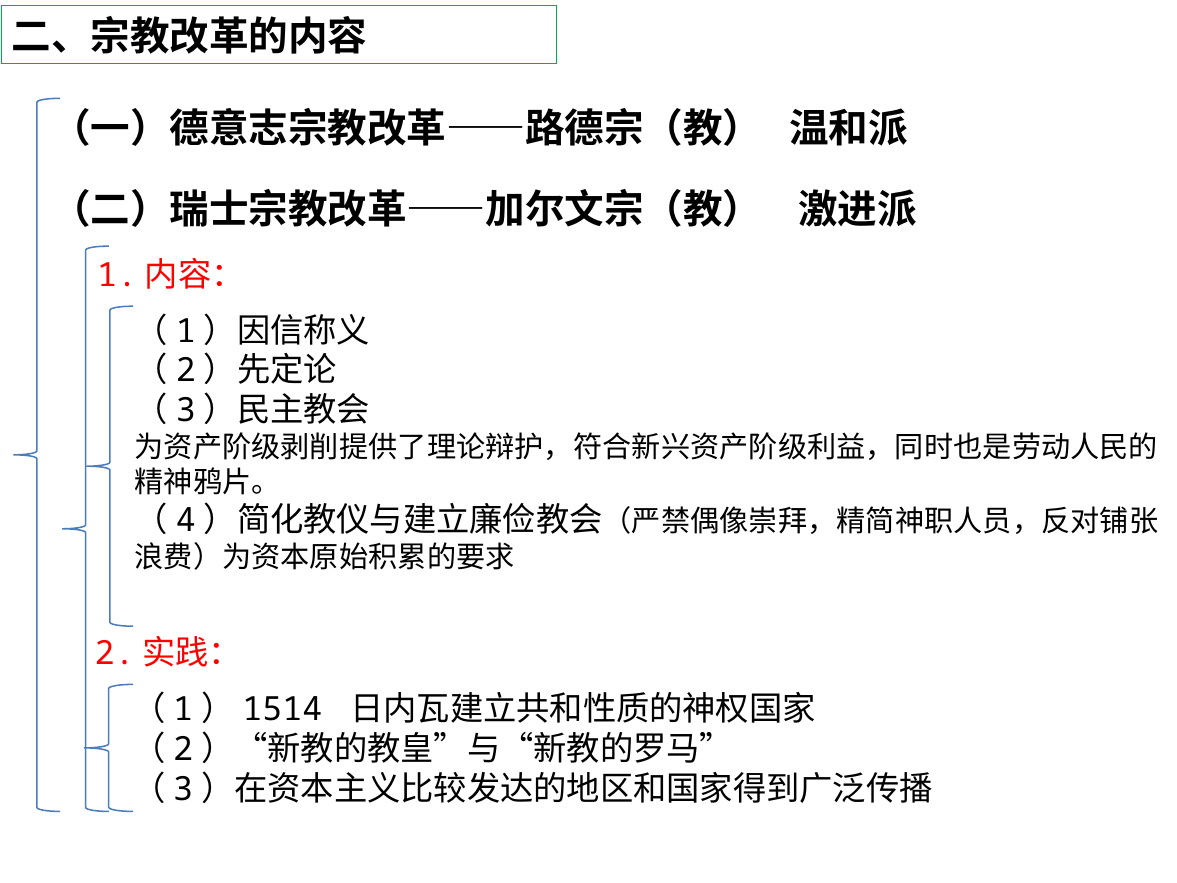

二、宗教改革的内容
（一）德意志宗教改革——路德宗（教）   温和派

（二）瑞士宗教改革——加尔文宗（教）    激进派

1.内容：
（1）因信称义
（2）先定论
（3）民主教会
为资产阶级剥削提供了理论辩护，符合新兴资产阶级利益，同时也是劳动人民的精神鸦片。
（4）简化教仪与建立廉俭教会（严禁偶像崇拜，精简神职人员，反对铺张浪费）为资本原始积累的要求

2.实践：
（1）1514 日内瓦建立共和性质的神权国家
（2）“新教的教皇”与“新教的罗马”
（3）在资本主义比较发达的地区和国家得到广泛传播